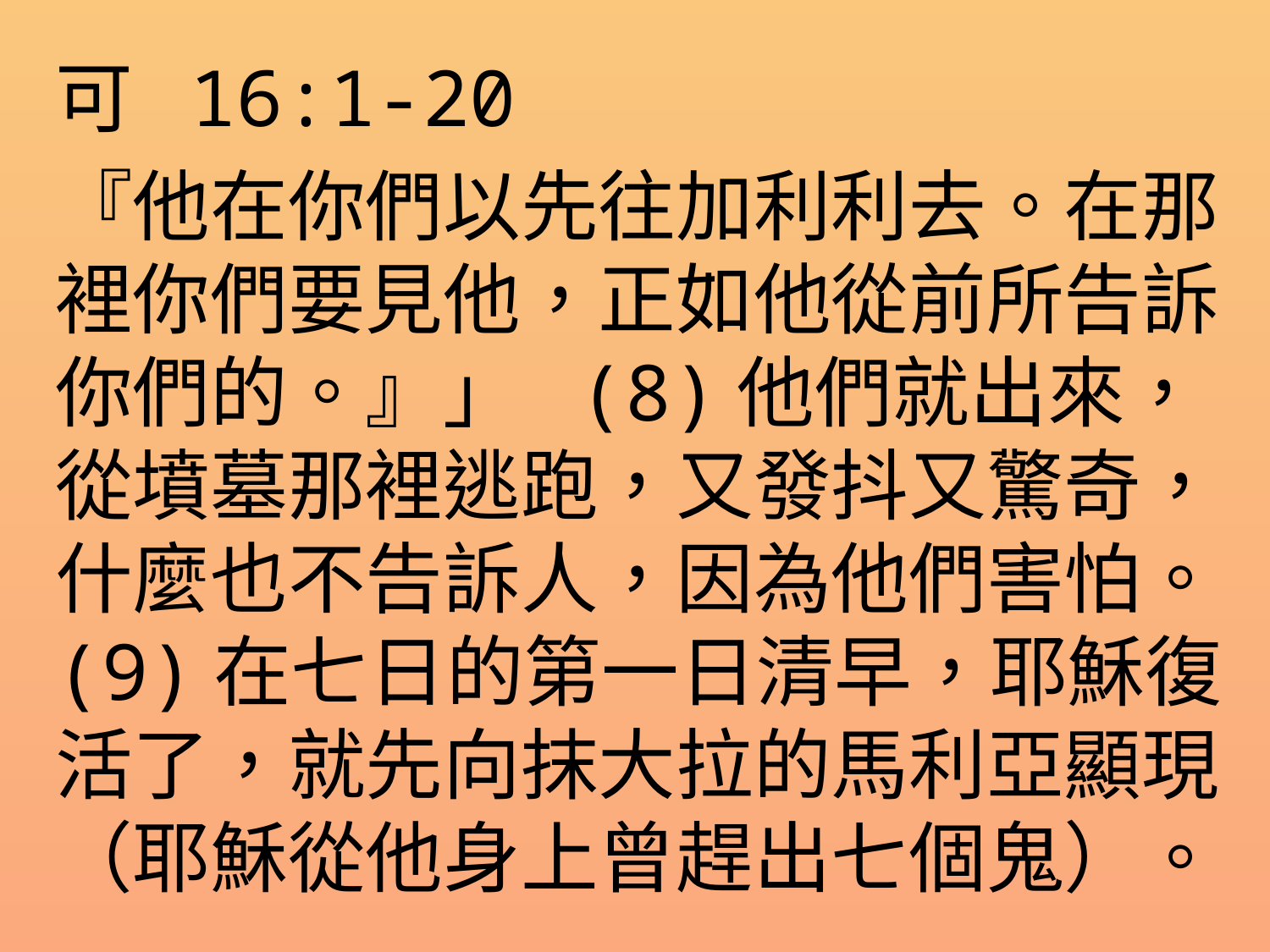

可 16:1-20
『他在你們以先往加利利去。在那裡你們要見他，正如他從前所告訴你們的。』」 (8)他們就出來，從墳墓那裡逃跑，又發抖又驚奇，什麼也不告訴人，因為他們害怕。(9)在七日的第一日清早，耶穌復活了，就先向抹大拉的馬利亞顯現（耶穌從他身上曾趕出七個鬼）。